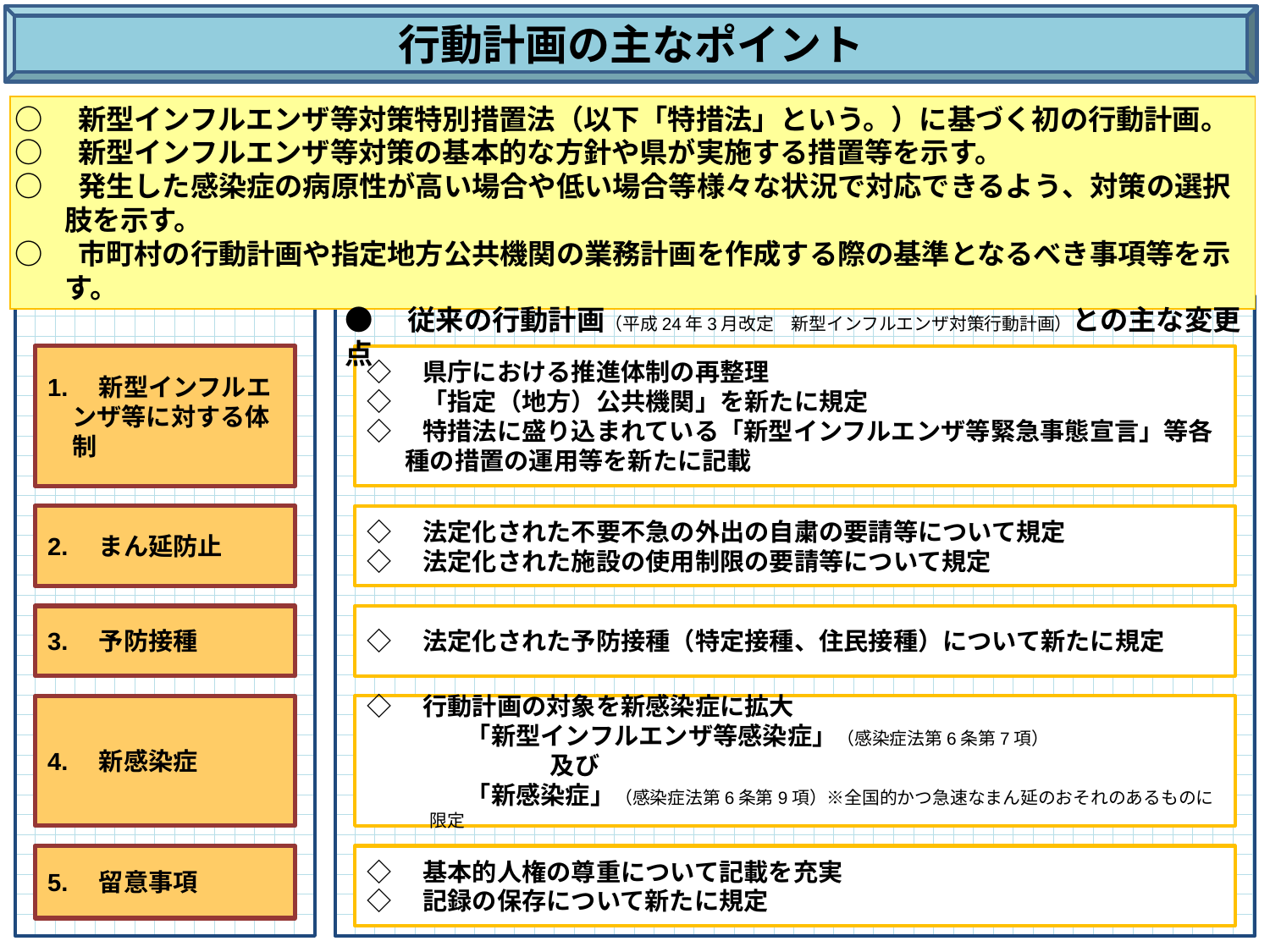

行動計画の主なポイント
○　新型インフルエンザ等対策特別措置法（以下「特措法」という。）に基づく初の行動計画。
○　新型インフルエンザ等対策の基本的な方針や県が実施する措置等を示す。
○　発生した感染症の病原性が高い場合や低い場合等様々な状況で対応できるよう、対策の選択肢を示す。
○　市町村の行動計画や指定地方公共機関の業務計画を作成する際の基準となるべき事項等を示す。

●　従来の行動計画（平成24年3月改定　新型インフルエンザ対策行動計画）との主な変更点
◇　県庁における推進体制の再整理
◇　「指定（地方）公共機関」を新たに規定
◇　特措法に盛り込まれている「新型インフルエンザ等緊急事態宣言」等各種の措置の運用等を新たに記載
1.　新型インフルエンザ等に対する体制
◇　法定化された不要不急の外出の自粛の要請等について規定
◇　法定化された施設の使用制限の要請等について規定
2.　まん延防止
3.　予防接種
◇　法定化された予防接種（特定接種、住民接種）について新たに規定
4.　新感染症
◇　行動計画の対象を新感染症に拡大
　　　　「新型インフルエンザ等感染症」（感染症法第6条第7項）
　　　　　　　　　　及び
　　　　「新感染症」（感染症法第6条第9項）※全国的かつ急速なまん延のおそれのあるものに限定
5.　留意事項
◇　基本的人権の尊重について記載を充実
◇　記録の保存について新たに規定